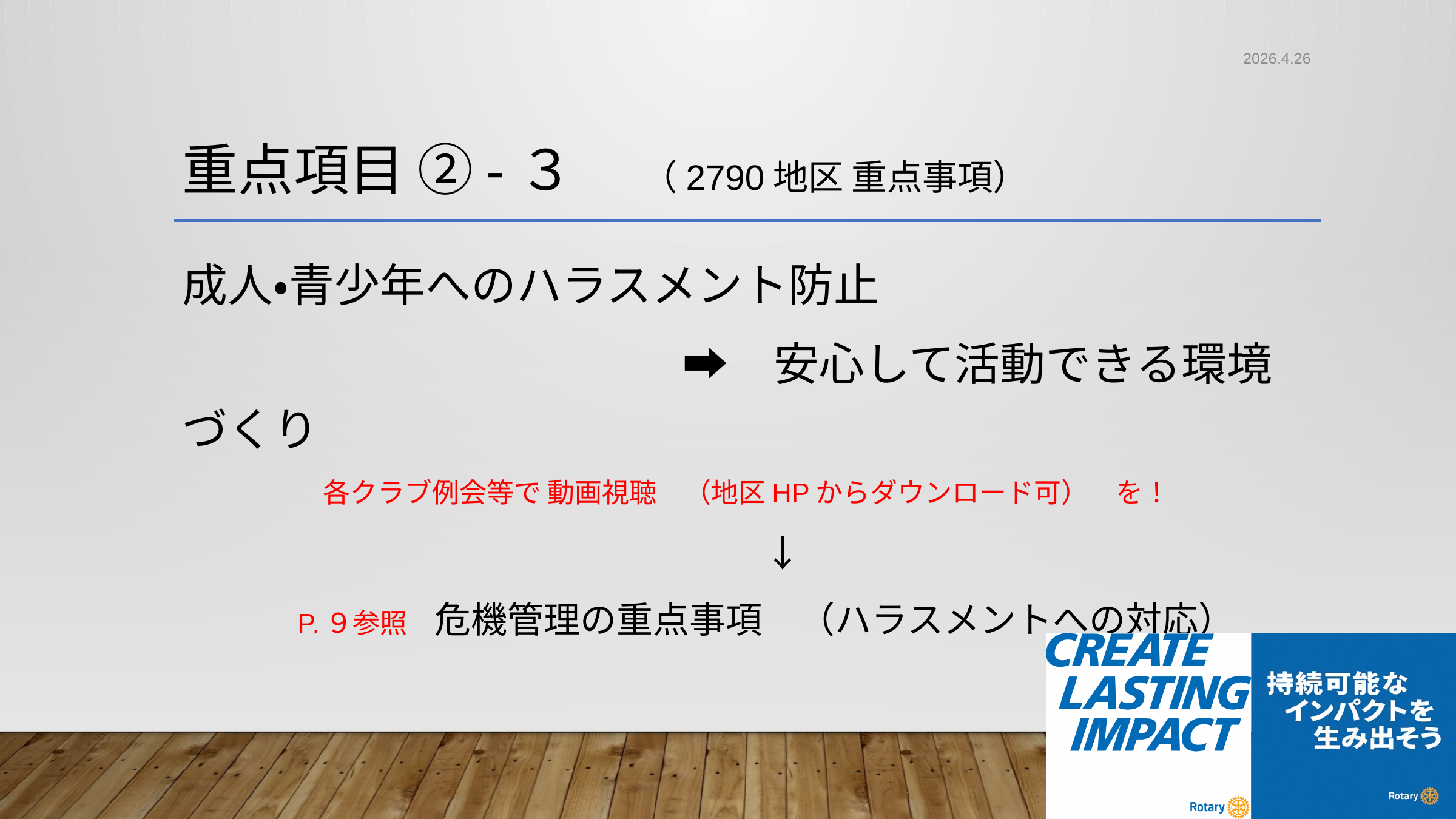

2026.4.26
# 重点項目 ②-３ 　（2790地区 重点事項）
成人・青少年へのハラスメント防止
　　　　　　　　　　　➡　安心して活動できる環境づくり
各クラブ例会等で 動画視聴　（地区HPからダウンロード可）　を！
　　　　　　　　　　　　　　　　↓
　　　　P.９参照　危機管理の重点事項　（ハラスメントへの対応）